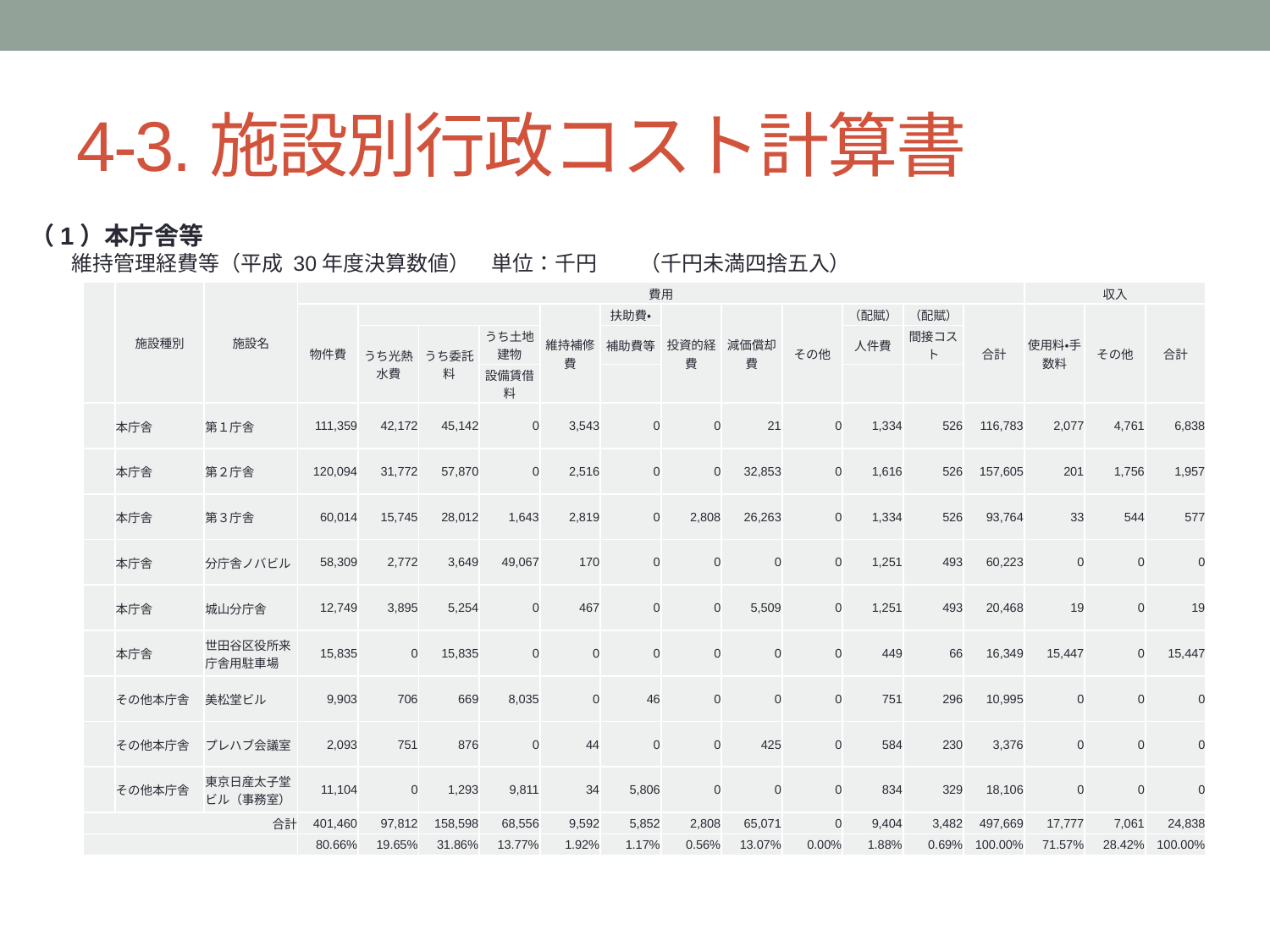

# 4-3.施設別行政コスト計算書
（1）本庁舎等
　　維持管理経費等（平成 30年度決算数値）　単位：千円　　（千円未満四捨五入）
|  | 施設種別 | 施設名 | 費用 |  |  |  |  |  |  |  |  |  |  |  | 収入 |  |  |
| --- | --- | --- | --- | --- | --- | --- | --- | --- | --- | --- | --- | --- | --- | --- | --- | --- | --- |
|  |  |  | 物件費 |  |  |  | 維持補修費 | 扶助費・ | 投資的経費 | 減価償却費 | その他 | （配賦） | （配賦） | 合計 | 使用料・手数料 | その他 | 合計 |
|  |  |  |  | うち光熱水費 | うち委託料 | うち土地建物 |  | 補助費等 |  |  |  | 人件費 | 間接コスト |  |  |  |  |
|  |  |  |  |  |  | 設備賃借料 |  |  |  |  |  |  |  |  |  |  |  |
|  | 本庁舎 | 第１庁舎 | 111,359 | 42,172 | 45,142 | 0 | 3,543 | 0 | 0 | 21 | 0 | 1,334 | 526 | 116,783 | 2,077 | 4,761 | 6,838 |
|  | 本庁舎 | 第２庁舎 | 120,094 | 31,772 | 57,870 | 0 | 2,516 | 0 | 0 | 32,853 | 0 | 1,616 | 526 | 157,605 | 201 | 1,756 | 1,957 |
|  | 本庁舎 | 第３庁舎 | 60,014 | 15,745 | 28,012 | 1,643 | 2,819 | 0 | 2,808 | 26,263 | 0 | 1,334 | 526 | 93,764 | 33 | 544 | 577 |
|  | 本庁舎 | 分庁舎ノバビル | 58,309 | 2,772 | 3,649 | 49,067 | 170 | 0 | 0 | 0 | 0 | 1,251 | 493 | 60,223 | 0 | 0 | 0 |
|  | 本庁舎 | 城山分庁舎 | 12,749 | 3,895 | 5,254 | 0 | 467 | 0 | 0 | 5,509 | 0 | 1,251 | 493 | 20,468 | 19 | 0 | 19 |
|  | 本庁舎 | 世田谷区役所来庁舎用駐車場 | 15,835 | 0 | 15,835 | 0 | 0 | 0 | 0 | 0 | 0 | 449 | 66 | 16,349 | 15,447 | 0 | 15,447 |
|  | その他本庁舎 | 美松堂ビル | 9,903 | 706 | 669 | 8,035 | 0 | 46 | 0 | 0 | 0 | 751 | 296 | 10,995 | 0 | 0 | 0 |
|  | その他本庁舎 | プレハブ会議室 | 2,093 | 751 | 876 | 0 | 44 | 0 | 0 | 425 | 0 | 584 | 230 | 3,376 | 0 | 0 | 0 |
|  | その他本庁舎 | 東京日産太子堂ビル（事務室） | 11,104 | 0 | 1,293 | 9,811 | 34 | 5,806 | 0 | 0 | 0 | 834 | 329 | 18,106 | 0 | 0 | 0 |
| 合計 |  |  | 401,460 | 97,812 | 158,598 | 68,556 | 9,592 | 5,852 | 2,808 | 65,071 | 0 | 9,404 | 3,482 | 497,669 | 17,777 | 7,061 | 24,838 |
|  |  |  | 80.66% | 19.65% | 31.86% | 13.77% | 1.92% | 1.17% | 0.56% | 13.07% | 0.00% | 1.88% | 0.69% | 100.00% | 71.57% | 28.42% | 100.00% |